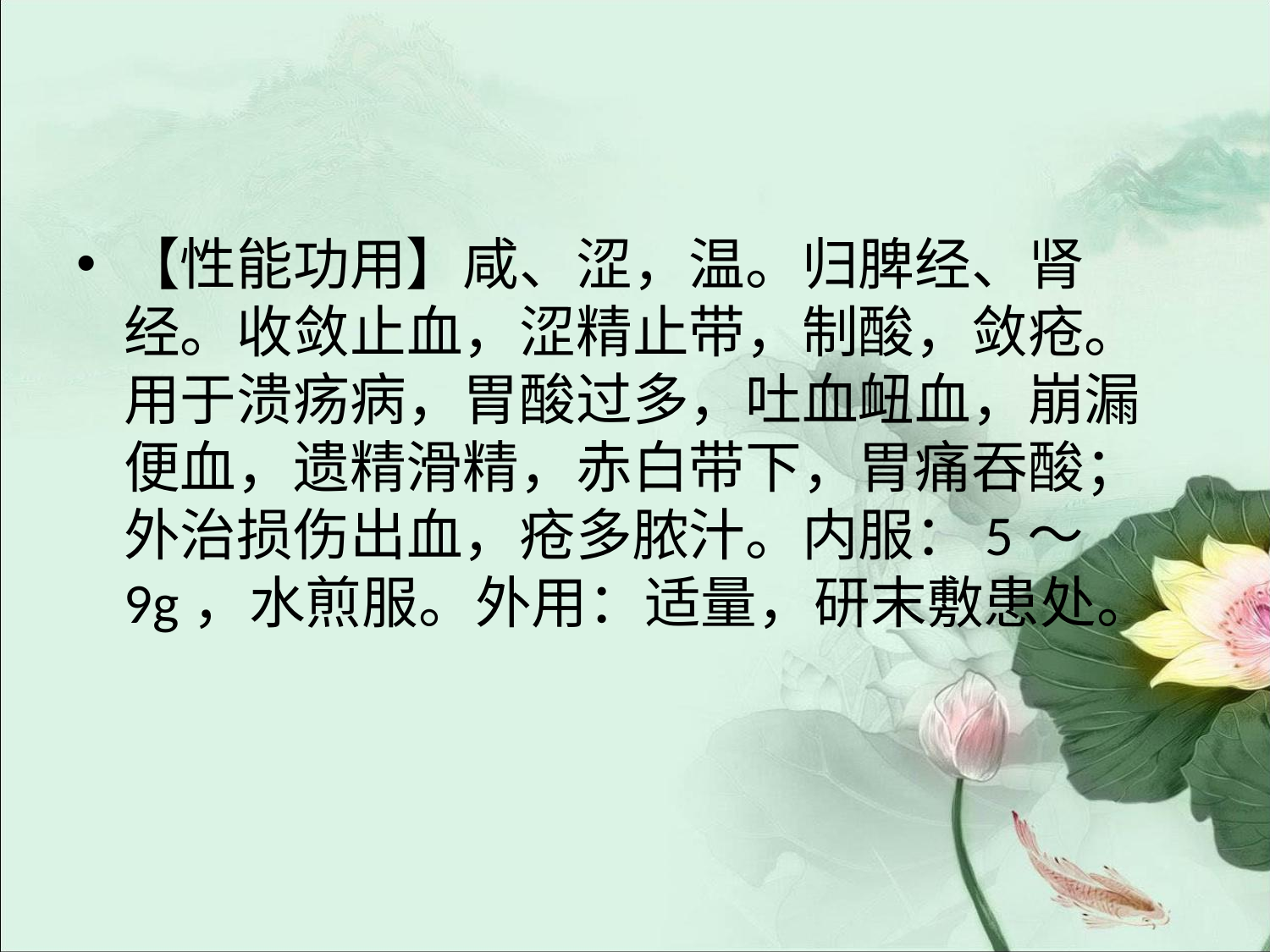

#
【性能功用】咸、涩，温。归脾经、肾经。收敛止血，涩精止带，制酸，敛疮。用于溃疡病，胃酸过多，吐血衄血，崩漏便血，遗精滑精，赤白带下，胃痛吞酸；外治损伤出血，疮多脓汁。内服：5～9g，水煎服。外用：适量，研末敷患处。